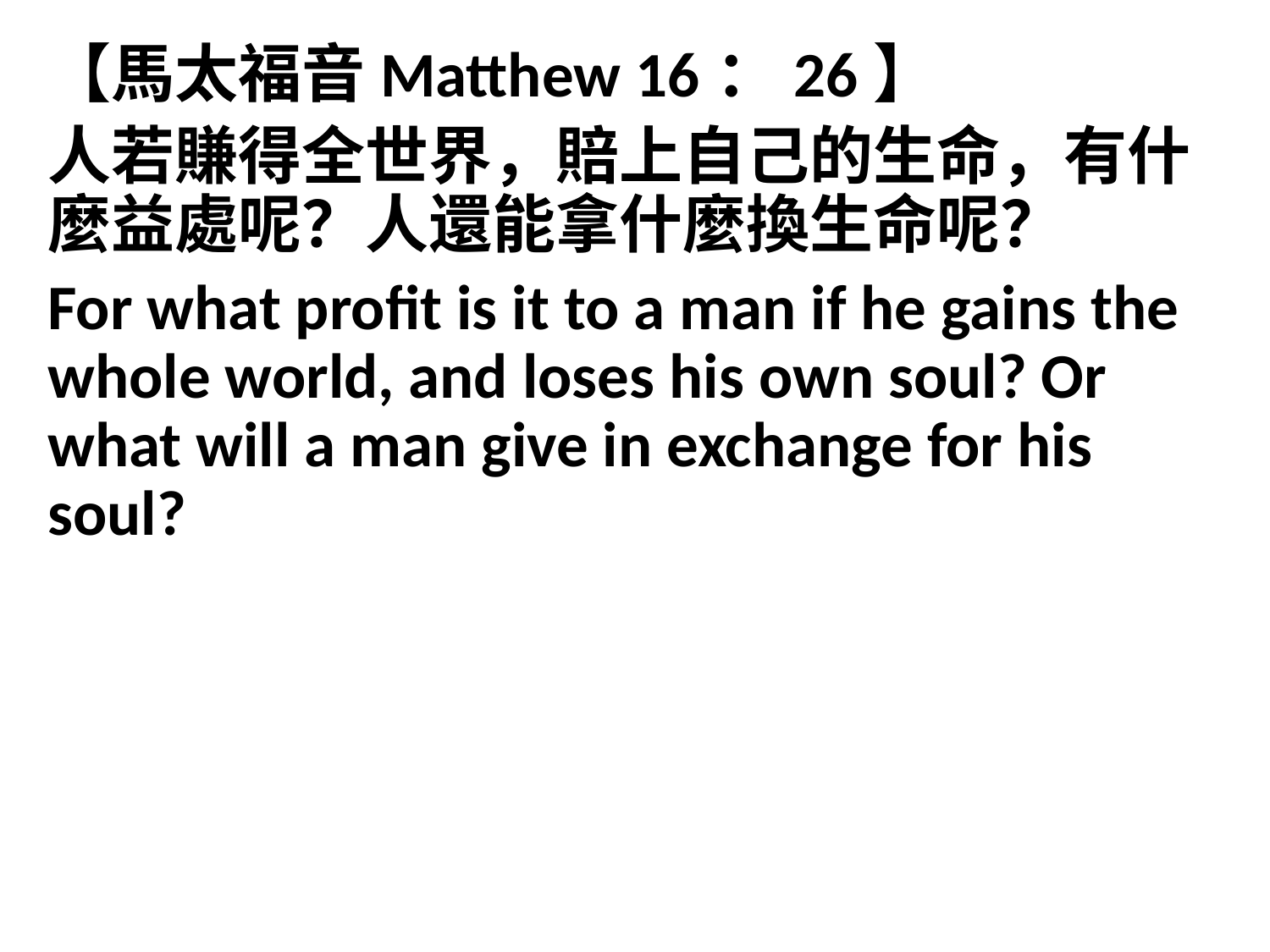

【馬太福音Matthew 16：26】
人若賺得全世界，賠上自己的生命，有什麼益處呢？人還能拿什麼換生命呢？
For what profit is it to a man if he gains the whole world, and loses his own soul? Or what will a man give in exchange for his soul?